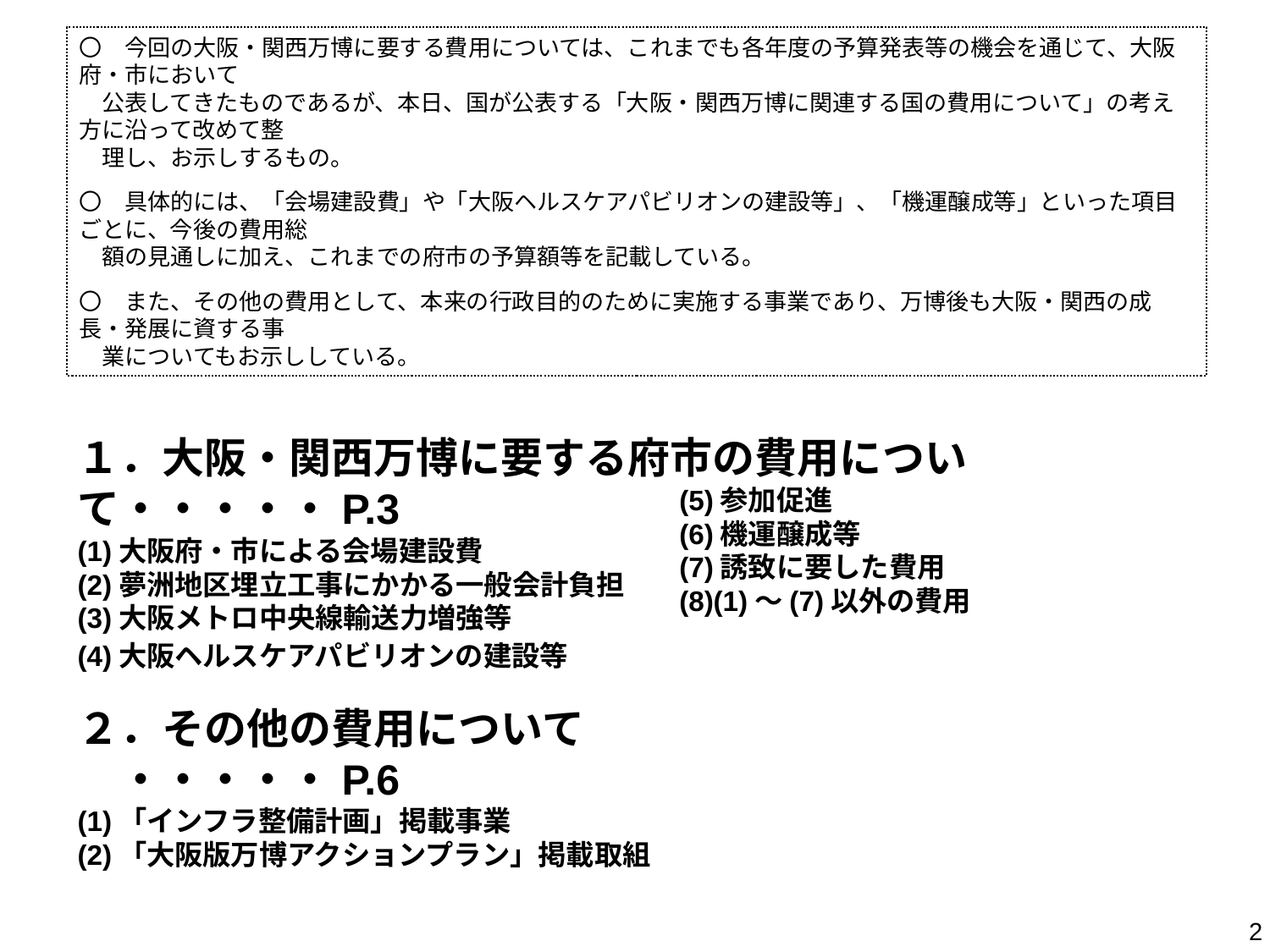

〇　今回の大阪・関西万博に要する費用については、これまでも各年度の予算発表等の機会を通じて、大阪府・市において
　公表してきたものであるが、本日、国が公表する「大阪・関西万博に関連する国の費用について」の考え方に沿って改めて整
　理し、お示しするもの。

〇　具体的には、「会場建設費」や「大阪ヘルスケアパビリオンの建設等」、「機運醸成等」といった項目ごとに、今後の費用総
　額の見通しに加え、これまでの府市の予算額等を記載している。

〇　また、その他の費用として、本来の行政目的のために実施する事業であり、万博後も大阪・関西の成長・発展に資する事
　業についてもお示ししている。
１．大阪・関西万博に要する府市の費用について・・・・・P.3
(1)大阪府・市による会場建設費
(2)夢洲地区埋立工事にかかる一般会計負担
(3)大阪メトロ中央線輸送力増強等
(4)大阪ヘルスケアパビリオンの建設等

２．その他の費用について　　　　　　　　　　　　　　・・・・・P.6
(1)「インフラ整備計画」掲載事業
(2)「大阪版万博アクションプラン」掲載取組
(5)参加促進
(6)機運醸成等
(7)誘致に要した費用
(8)(1)～(7)以外の費用
2